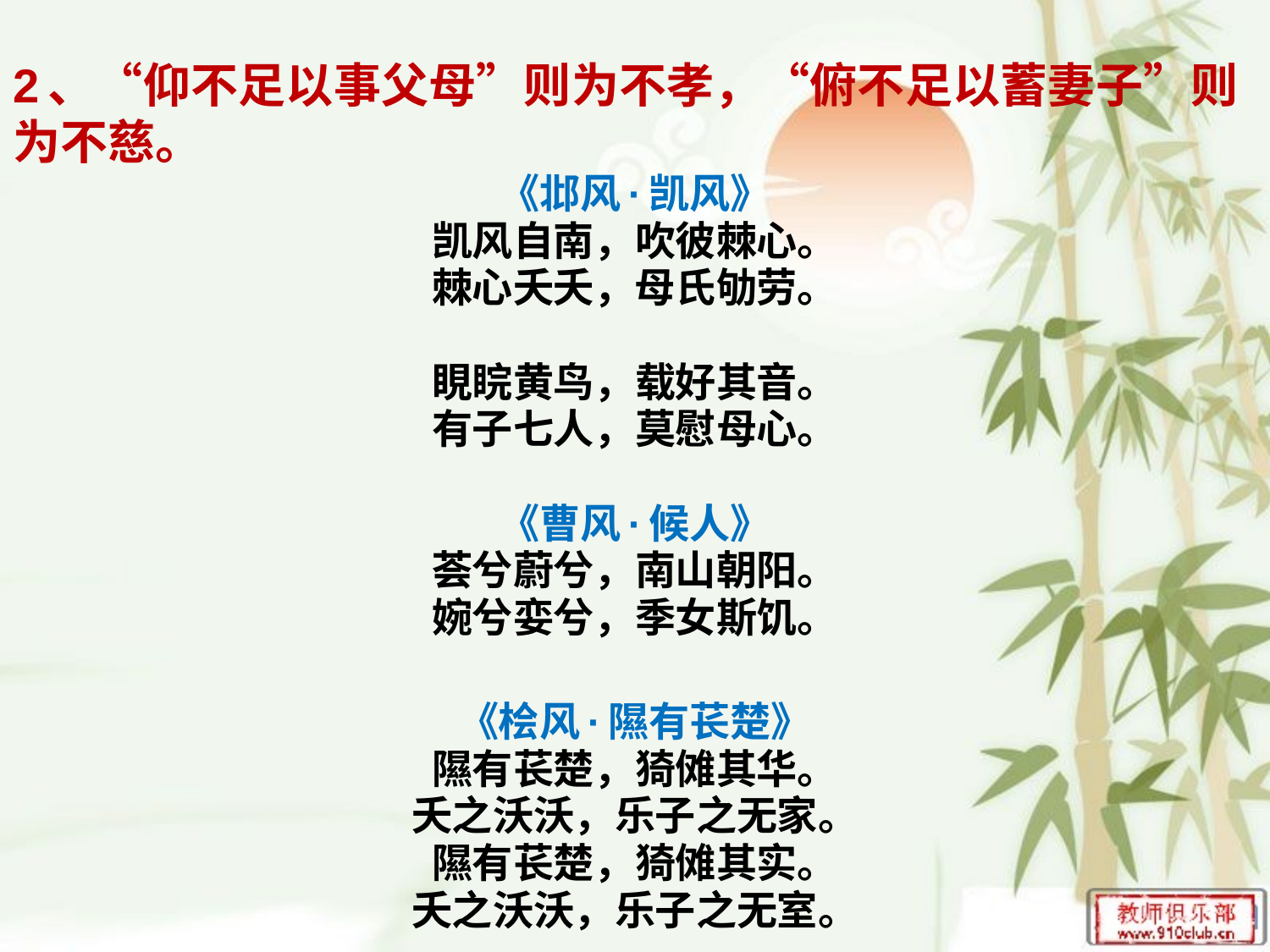

2、“仰不足以事父母”则为不孝，“俯不足以蓄妻子”则为不慈。
《邶风·凯风》
凯风自南，吹彼棘心。
棘心夭夭，母氏劬劳。

睍睆黄鸟，载好其音。
有子七人，莫慰母心。

《曹风·候人》
荟兮蔚兮，南山朝阳。
婉兮娈兮，季女斯饥。

《桧风·隰有苌楚》
隰有苌楚，猗傩其华。
夭之沃沃，乐子之无家。
隰有苌楚，猗傩其实。
夭之沃沃，乐子之无室。